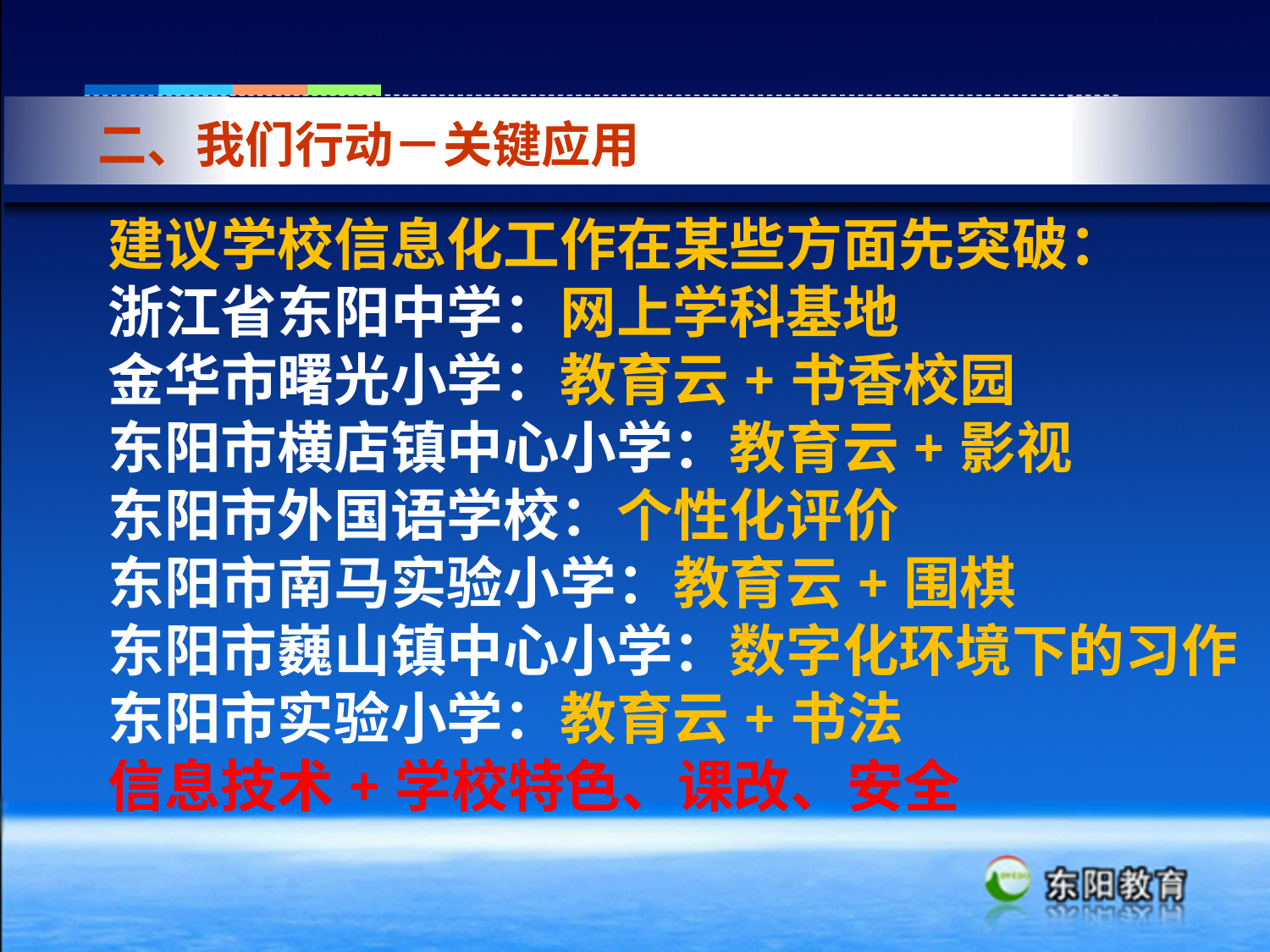

二、我们行动－关键应用

建议学校信息化工作在某些方面先突破：
浙江省东阳中学：网上学科基地
金华市曙光小学：教育云+书香校园
东阳市横店镇中心小学：教育云+影视
东阳市外国语学校：个性化评价
东阳市南马实验小学：教育云+围棋
东阳市巍山镇中心小学：数字化环境下的习作
东阳市实验小学：教育云+书法
信息技术+学校特色、课改、安全